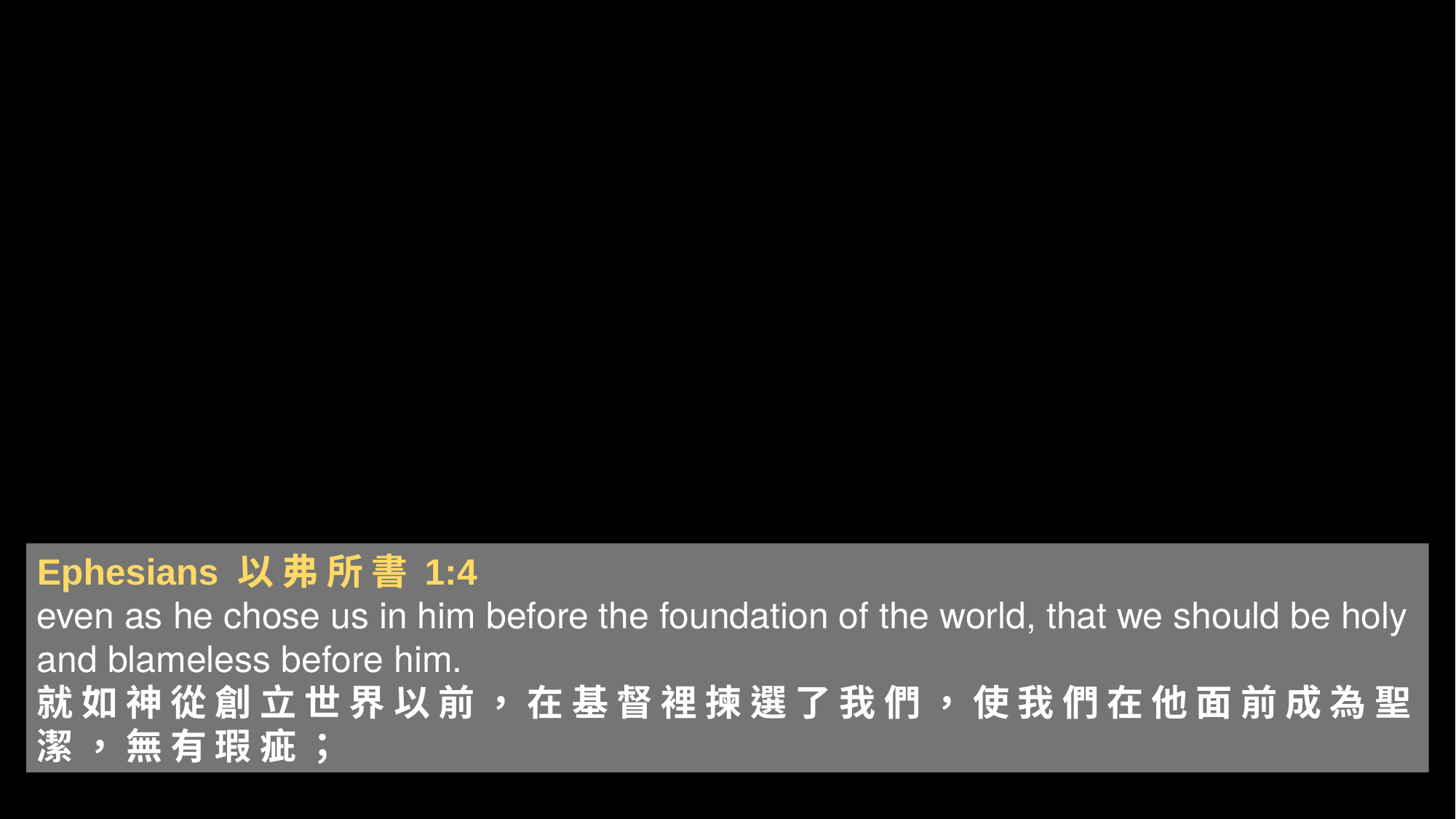

Ephesians 以 弗 所 書 1:4
even as he chose us in him before the foundation of the world, that we should be holy and blameless before him.
就 如 神 從 創 立 世 界 以 前 ， 在 基 督 裡 揀 選 了 我 們 ， 使 我 們 在 他 面 前 成 為 聖 潔 ， 無 有 瑕 疵 ；